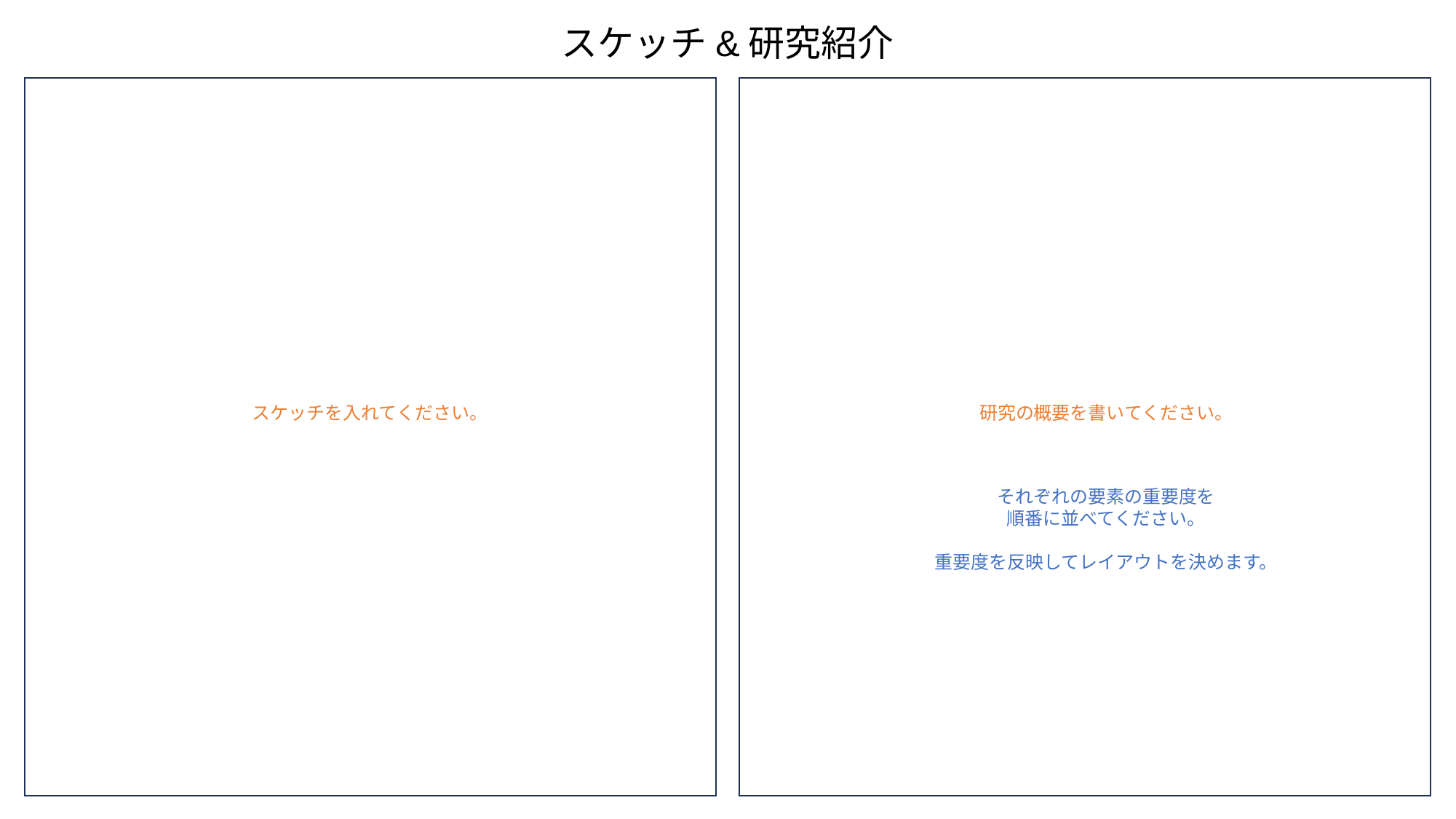

スケッチ&研究紹介

スケッチを入れてください。
研究の概要を書いてください。
それぞれの要素の重要度を
順番に並べてください。
重要度を反映してレイアウトを決めます。